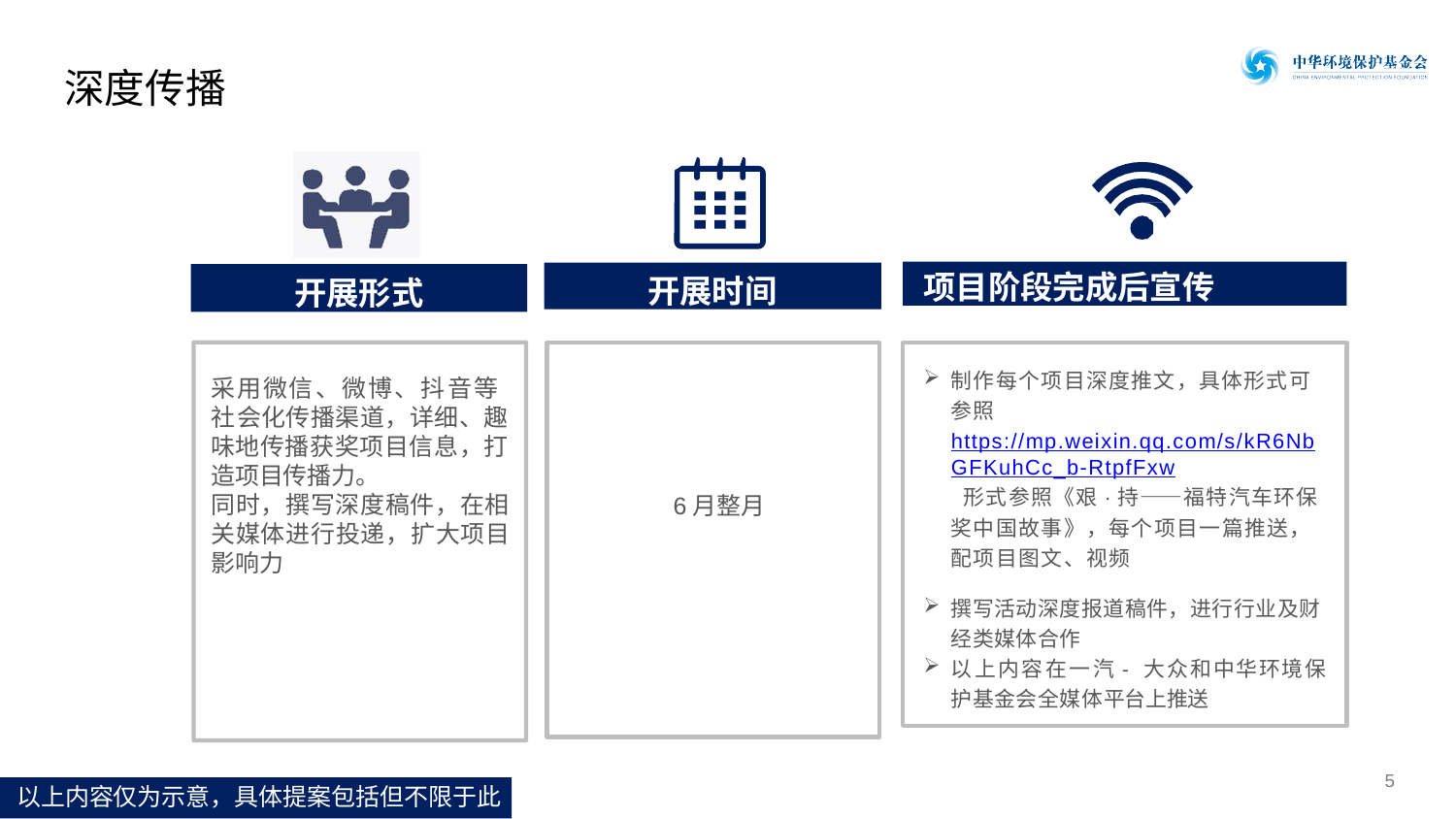

# 深度传播

项目阶段完成后宣传
开展时间
开展形式

6月整月

制作每个项目深度推文，具体形式可参照  https://mp.weixin.qq.com/s/kR6NbGFKuhCc_b-RtpfFxw 形式参照《艰·持——福特汽车环保 奖中国故事》，每个项目一篇推送，配项目图文、视频
撰写活动深度报道稿件，进行行业及财经类媒体合作
以上内容在一汽-大众和中华环境保护基金会全媒体平台上推送

采用微信、微博、抖音等社会化传播渠道，详细、趣味地传播获奖项目信息，打造项目传播力。
同时，撰写深度稿件，在相 关媒体进行投递，扩大项目 影响力

5
以上内容仅为示意，具体提案包括但不限于此